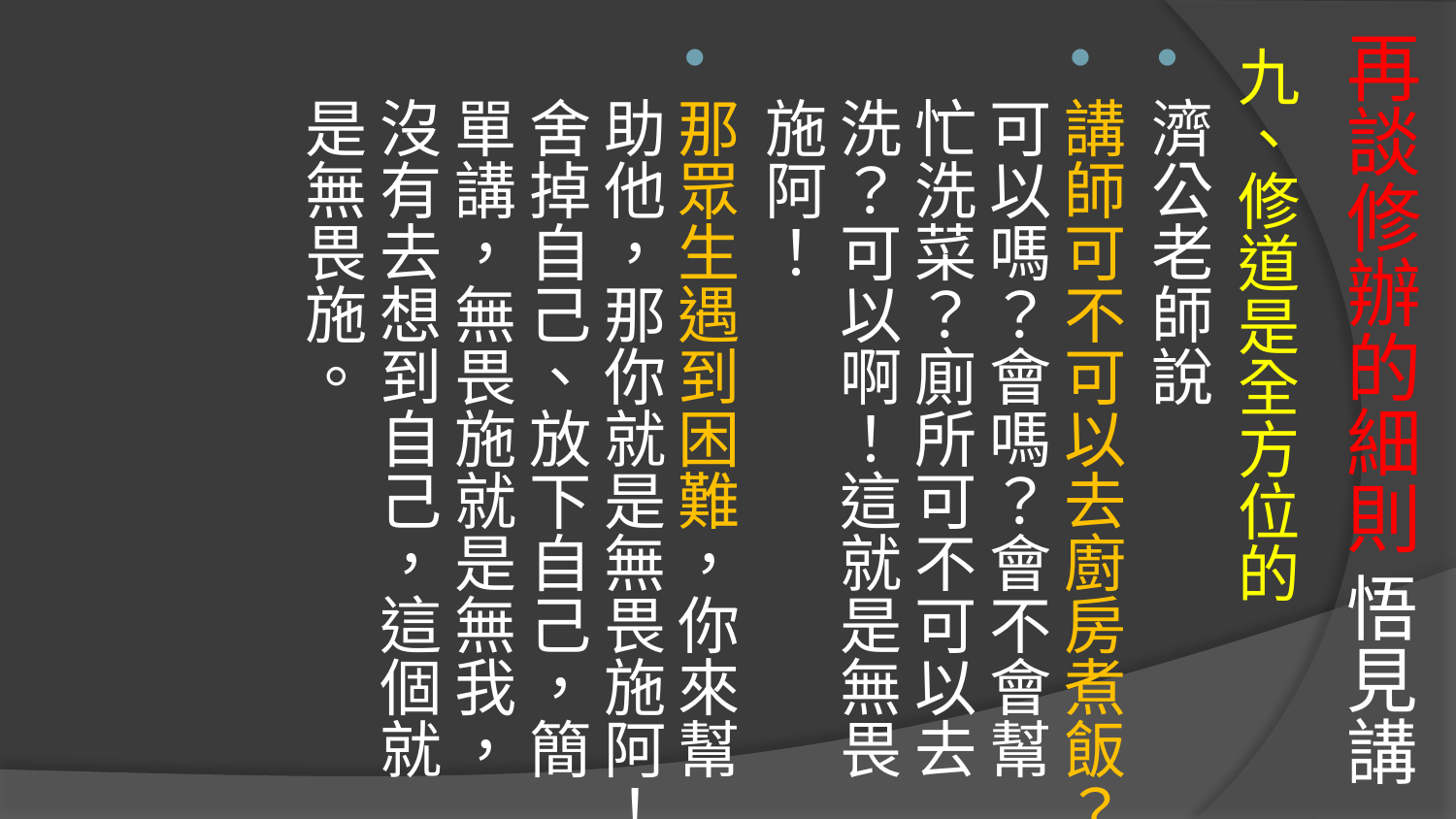

# 再談修辦的細則 悟見講
九、修道是全方位的
濟公老師說
講師可不可以去廚房煮飯？可以嗎？會嗎？會不會幫忙洗菜？廁所可不可以去洗？可以啊！這就是無畏施阿！
那眾生遇到困難，你來幫助他，那你就是無畏施阿！舍掉自己、放下自己，簡單講，無畏施就是無我，沒有去想到自己，這個就是無畏施。